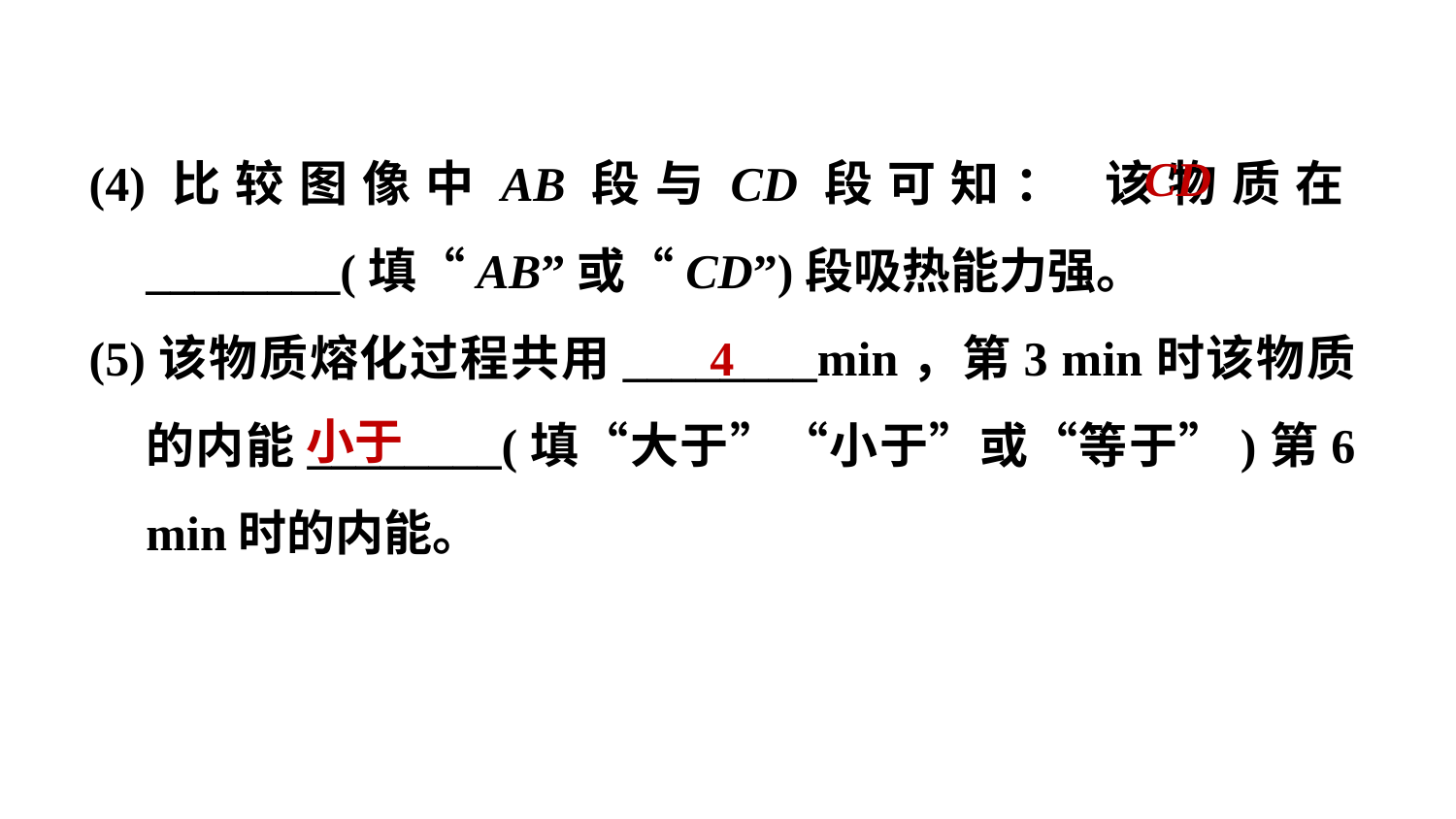

CD
(4)比较图像中AB段与CD段可知： 该物质在________(填“AB”或“CD”)段吸热能力强。
(5)该物质熔化过程共用________min，第3 min时该物质的内能________(填“大于”“小于”或“等于”)第6 min时的内能。
4
小于